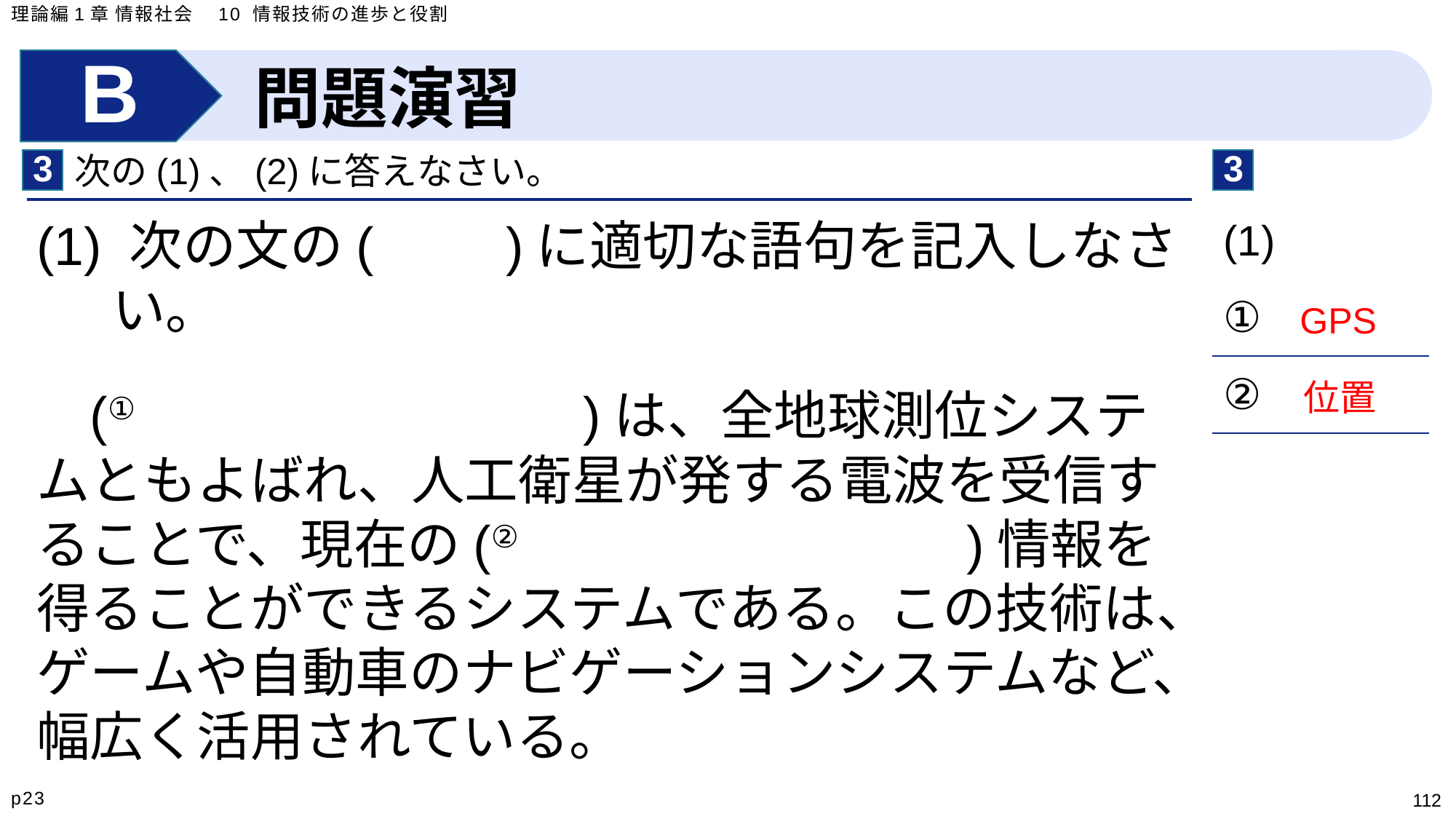

理論編1章 情報社会　10 情報技術の進歩と役割
問題演習
3
3
次の(1)、(2)に答えなさい。
| (1) |
| --- |
| ① |
| ② |
(1) 次の文の(　　)に適切な語句を記入しなさい。
(①　　　　　　　　)は、全地球測位システムともよばれ、人工衛星が発する電波を受信することで、現在の(②　　　　　　　　)情報を得ることができるシステムである。この技術は、ゲームや自動車のナビゲーションシステムなど、幅広く活用されている。
GPS
位置
p23
112